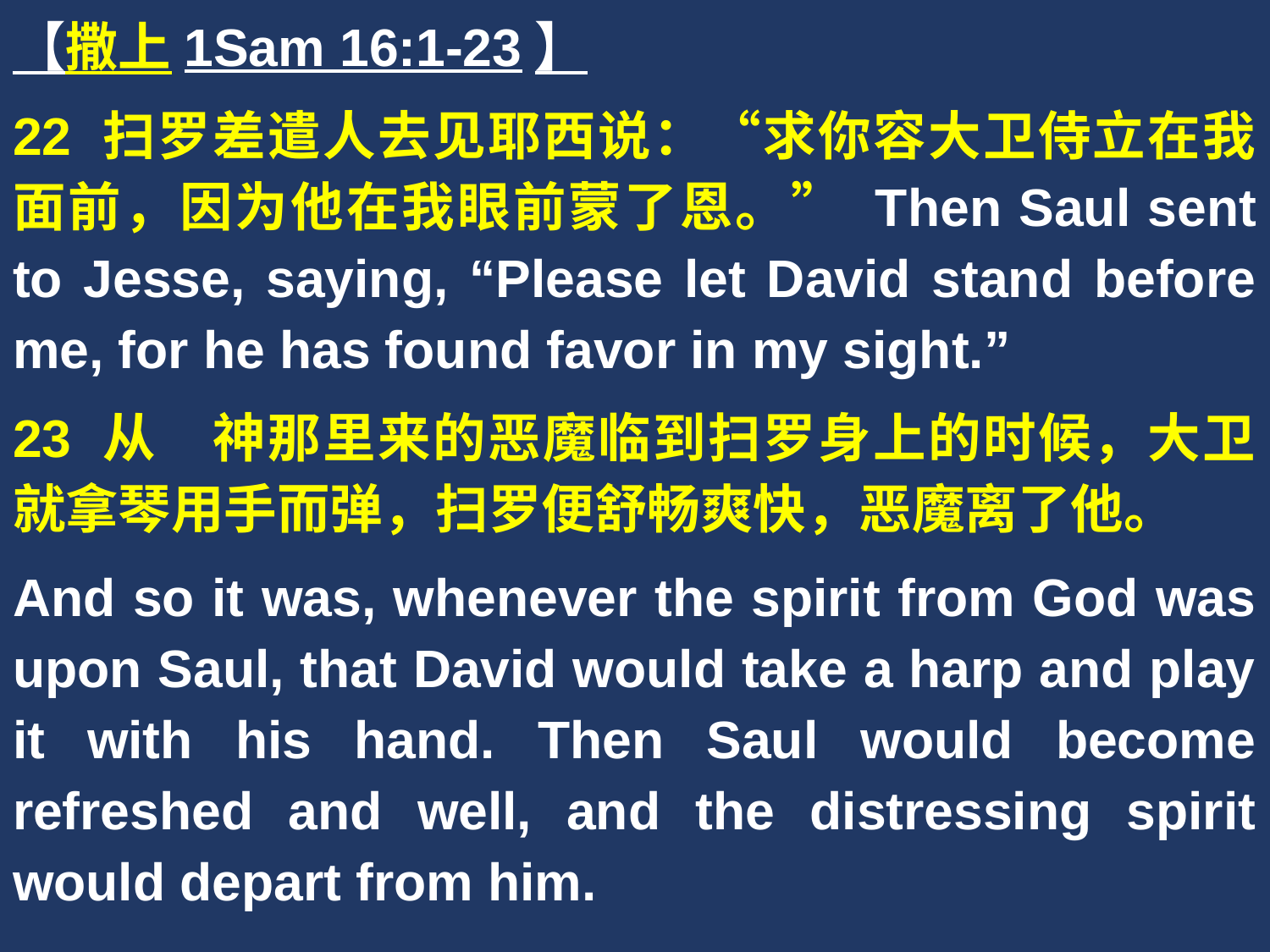

【撒上1Sam 16:1-23】
22 扫罗差遣人去见耶西说：“求你容大卫侍立在我面前，因为他在我眼前蒙了恩。” Then Saul sent to Jesse, saying, “Please let David stand before me, for he has found favor in my sight.”
23 从　神那里来的恶魔临到扫罗身上的时候，大卫就拿琴用手而弹，扫罗便舒畅爽快，恶魔离了他。
And so it was, whenever the spirit from God was upon Saul, that David would take a harp and play it with his hand. Then Saul would become refreshed and well, and the distressing spirit would depart from him.